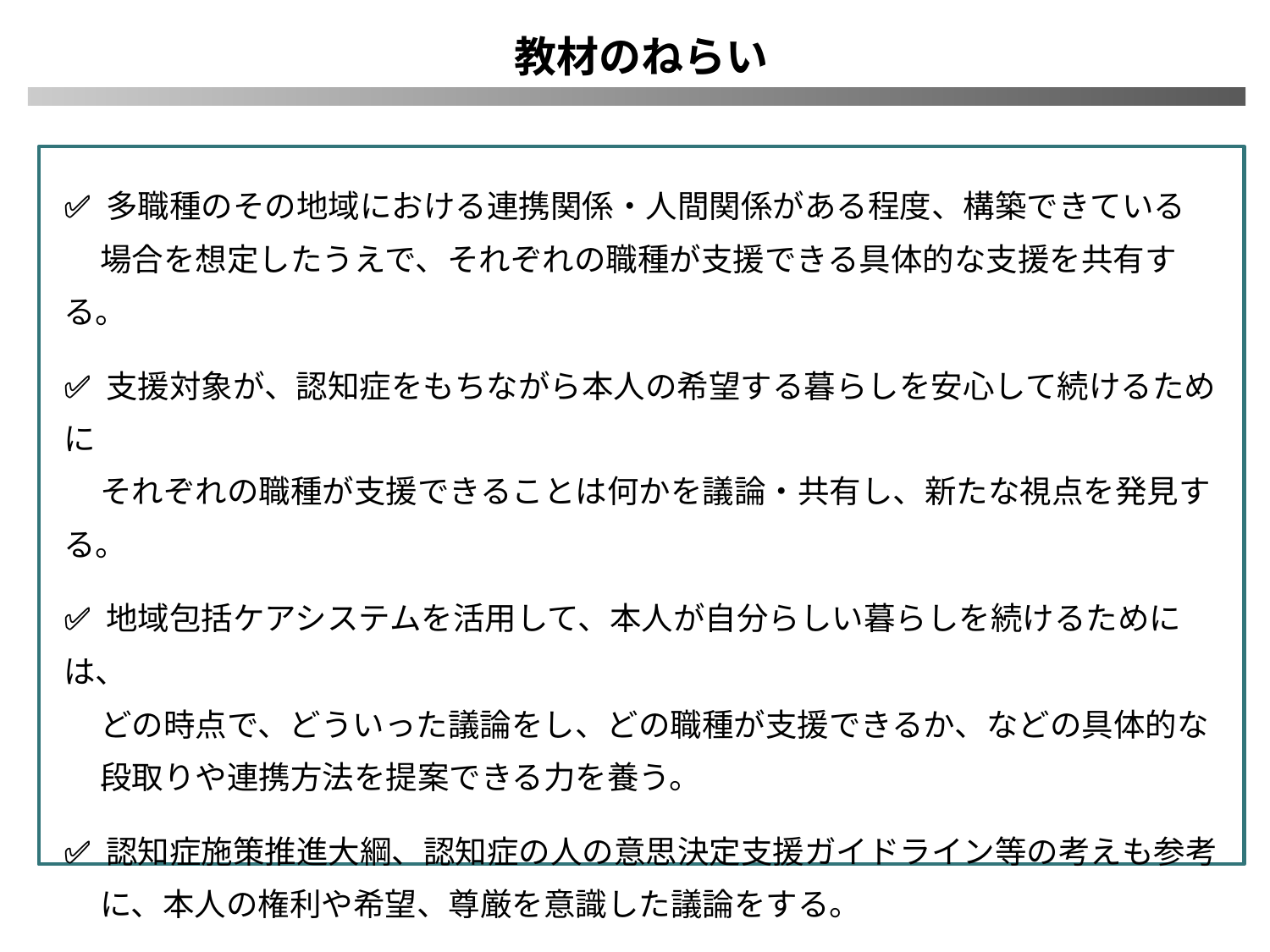

教材のねらい

✅ 多職種のその地域における連携関係・人間関係がある程度、構築できている
    場合を想定したうえで、それぞれの職種が支援できる具体的な支援を共有する。
✅ 支援対象が、認知症をもちながら本人の希望する暮らしを安心して続けるために
    それぞれの職種が支援できることは何かを議論・共有し、新たな視点を発見する。
✅ 地域包括ケアシステムを活用して、本人が自分らしい暮らしを続けるためには、
    どの時点で、どういった議論をし、どの職種が支援できるか、などの具体的な
    段取りや連携方法を提案できる力を養う。
✅ 認知症施策推進大綱、認知症の人の意思決定支援ガイドライン等の考えも参考
    に、本人の権利や希望、尊厳を意識した議論をする。